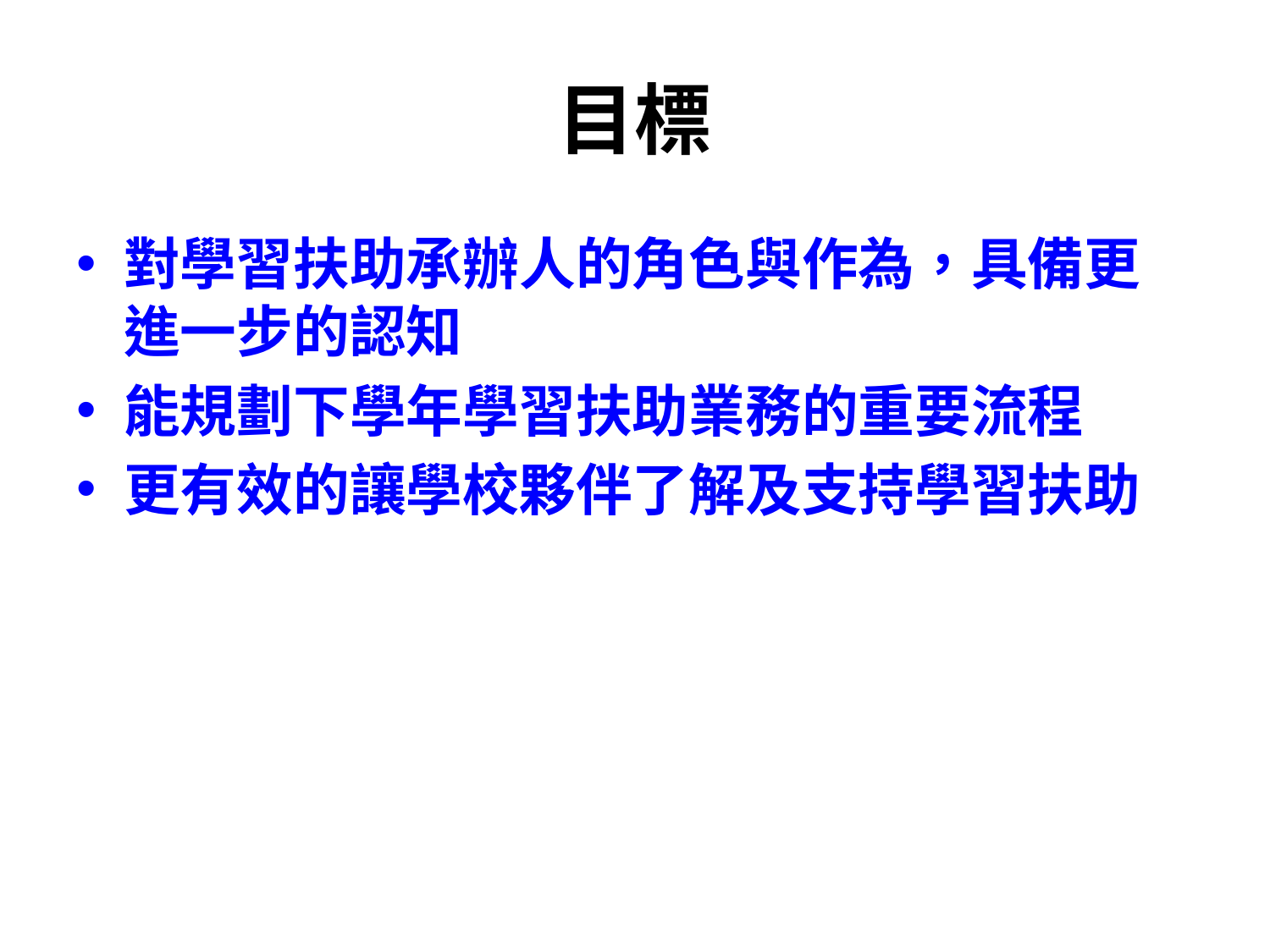

# 目標
對學習扶助承辦人的角色與作為，具備更進一步的認知
能規劃下學年學習扶助業務的重要流程
更有效的讓學校夥伴了解及支持學習扶助